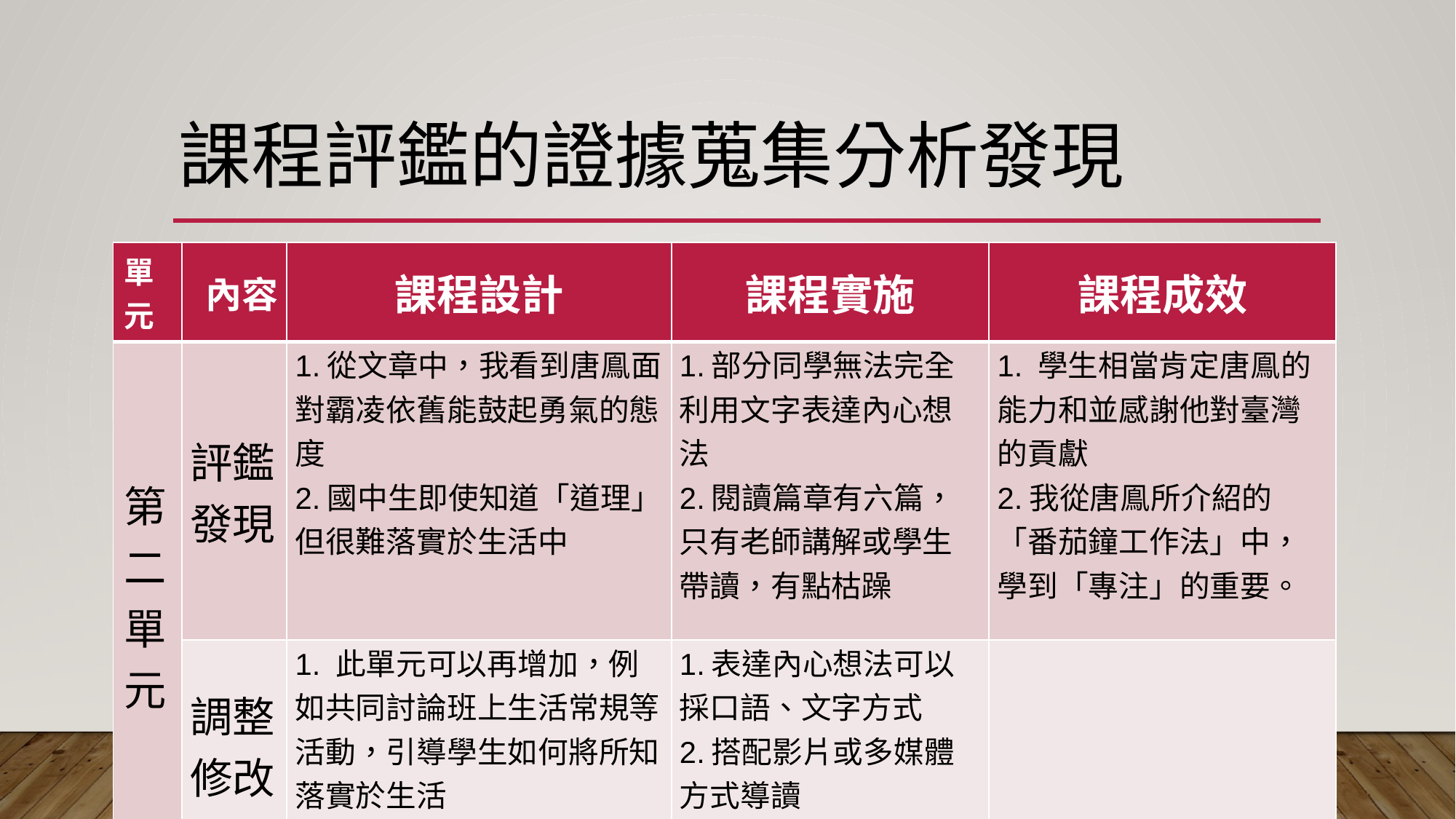

課程評鑑的證據蒐集分析發現
| 單元 | 內容 | 課程設計 | 課程實施 | 課程成效 |
| --- | --- | --- | --- | --- |
| 第二單元 | 評鑑發現 | 1.從文章中，我看到唐鳯面對霸凌依舊能鼓起勇氣的態度 2.國中生即使知道「道理」，但很難落實於生活中 | 1.部分同學無法完全利用文字表達內心想法 2.閱讀篇章有六篇，只有老師講解或學生帶讀，有點枯躁 | 1. 學生相當肯定唐鳯的能力和並感謝他對臺灣的貢獻 2.我從唐鳯所介紹的「番茄鐘工作法」中，學到「專注」的重要。 |
|  | 調整修改 | 1. 此單元可以再增加，例如共同討論班上生活常規等活動，引導學生如何將所知落實於生活 | 1.表達內心想法可以採口語、文字方式 2.搭配影片或多媒體方式導讀 |  |